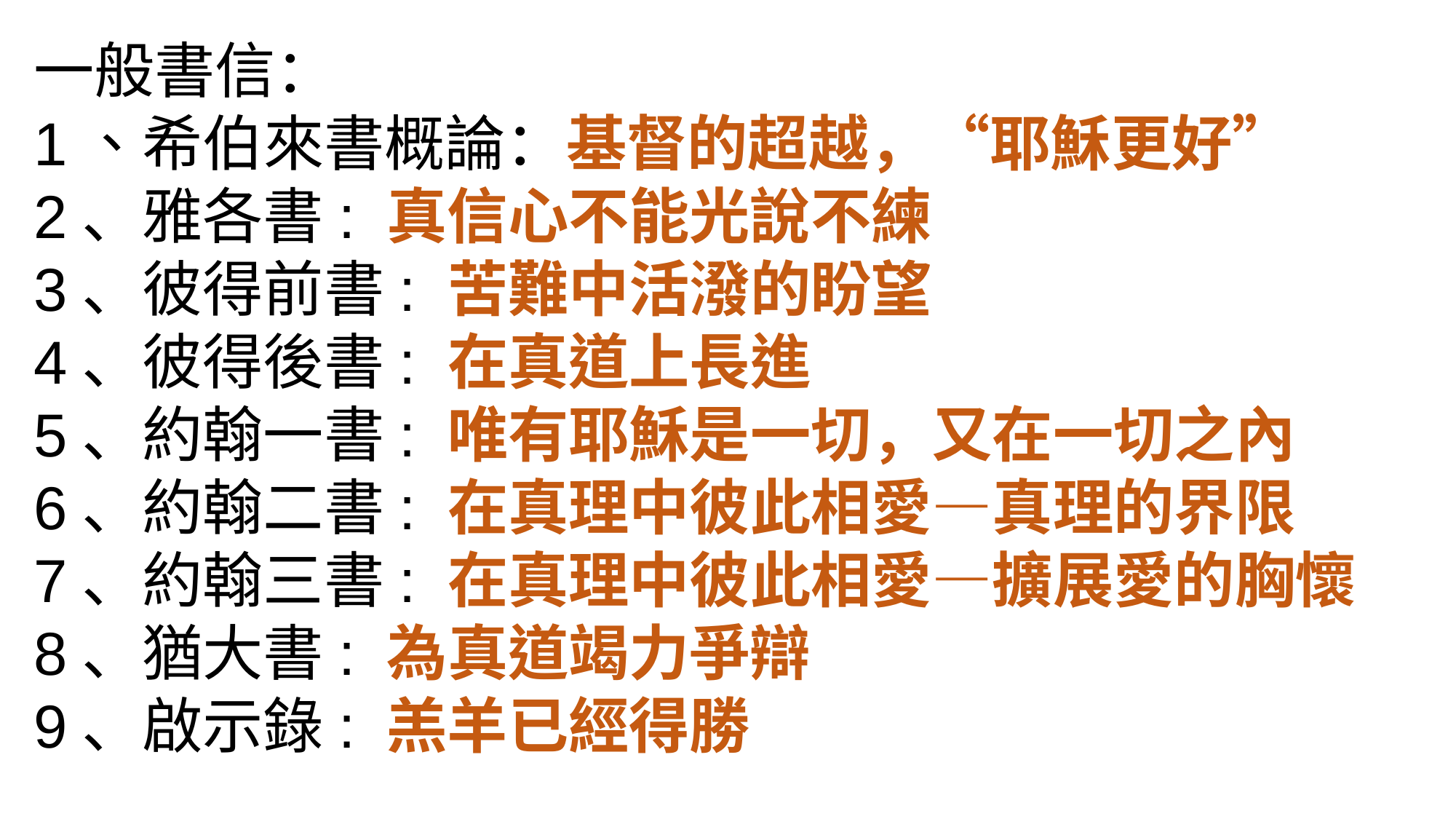

一般書信：
1、希伯來書概論：基督的超越，“耶穌更好”
2、雅各書: 真信心不能光說不練
3、彼得前書: 苦難中活潑的盼望
4、彼得後書: 在真道上長進
5、約翰一書: 唯有耶穌是一切，又在一切之內
6、約翰二書: 在真理中彼此相愛—真理的界限
7、約翰三書: 在真理中彼此相愛—擴展愛的胸懷
8、猶大書: 為真道竭力爭辯
9、啟示錄: 羔羊已經得勝